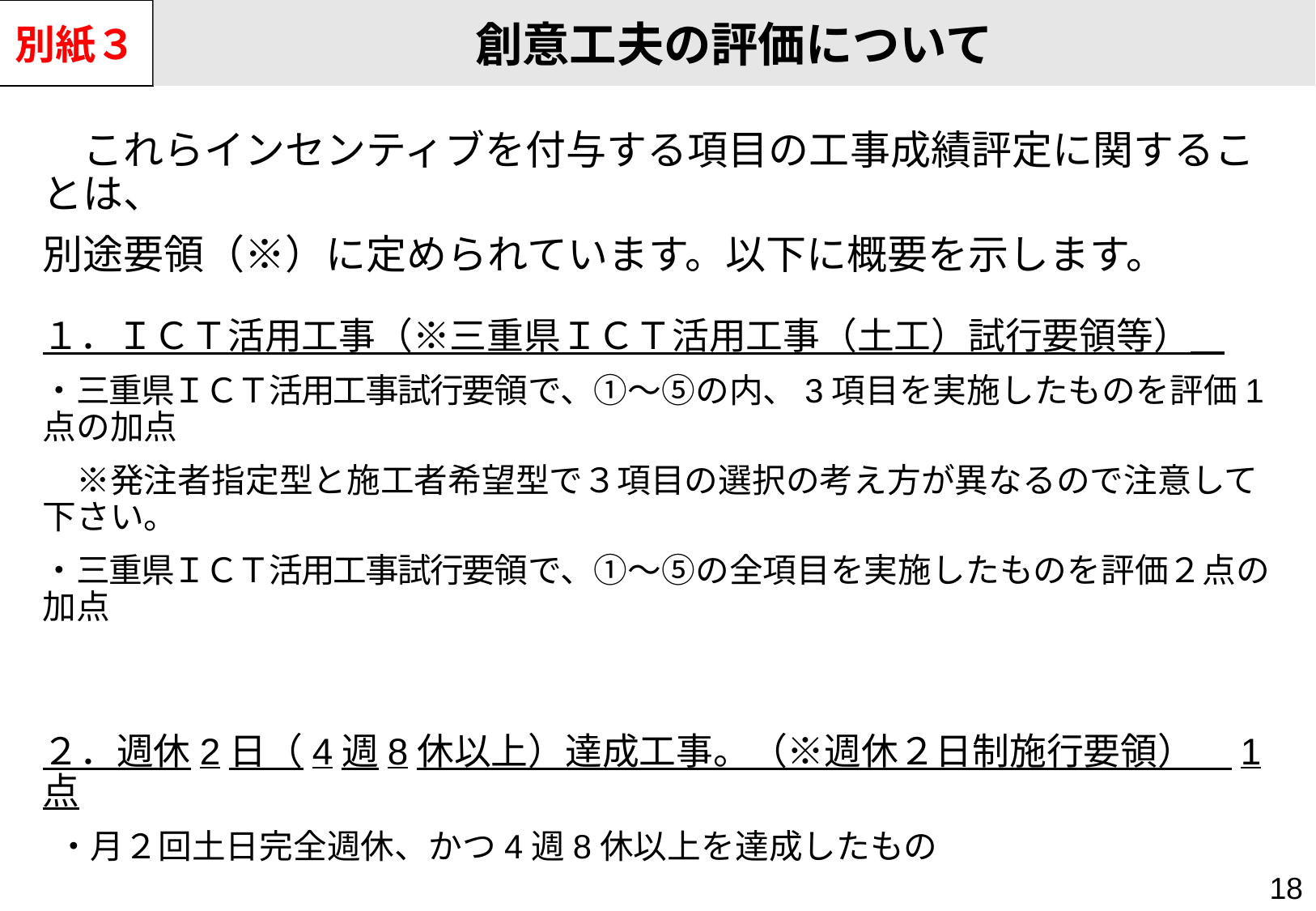

別紙３
創意工夫の評価について
　これらインセンティブを付与する項目の工事成績評定に関することは、
別途要領（※）に定められています。以下に概要を示します。

１．ＩＣＴ活用工事（※三重県ＩＣＴ活用工事（土工）試行要領等）
・三重県ＩＣＴ活用工事試行要領で、①～⑤の内、3項目を実施したものを評価1点の加点
　※発注者指定型と施工者希望型で３項目の選択の考え方が異なるので注意して下さい。
・三重県ＩＣＴ活用工事試行要領で、①～⑤の全項目を実施したものを評価２点の加点

２．週休2日（4週8休以上）達成工事。（※週休２日制施行要領）　1点
 ・月２回土日完全週休、かつ4週8休以上を達成したもの

18